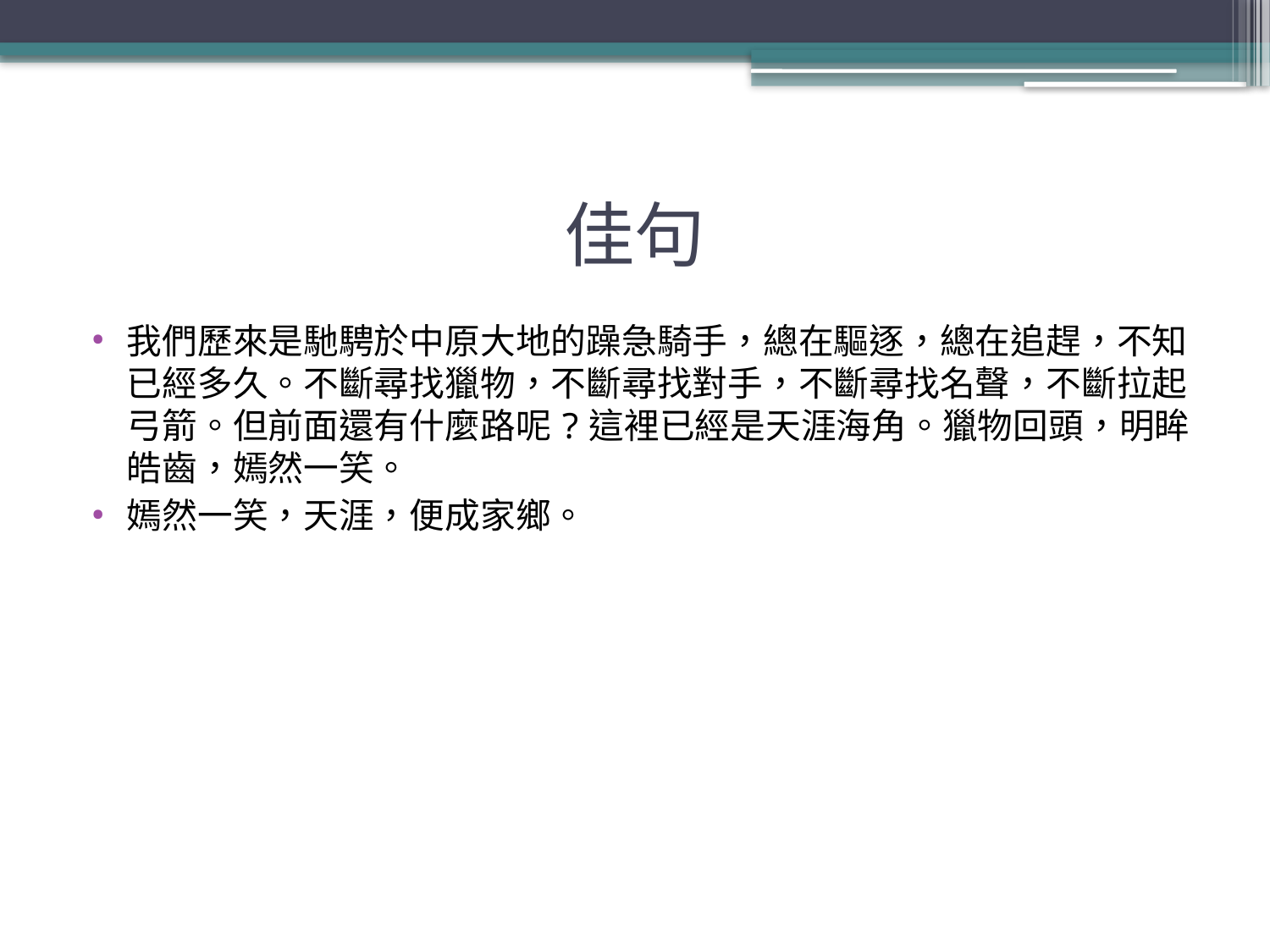

# 佳句
我們歷來是馳騁於中原大地的躁急騎手，總在驅逐，總在追趕，不知已經多久。不斷尋找獵物，不斷尋找對手，不斷尋找名聲，不斷拉起弓箭。但前面還有什麼路呢?這裡已經是天涯海角。獵物回頭，明眸皓齒，嫣然一笑。
嫣然一笑，天涯，便成家鄉。